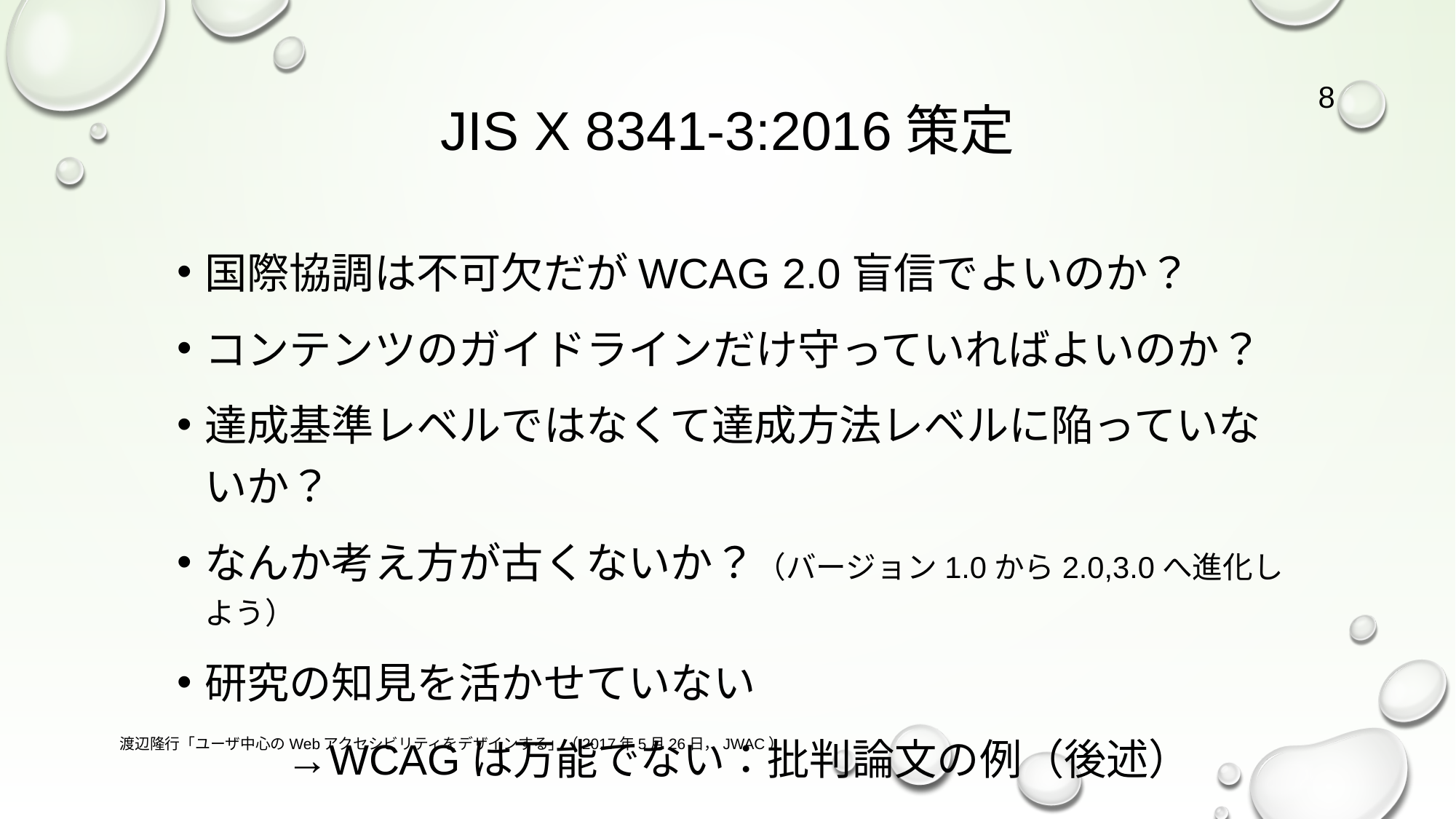

8
# JIS X 8341-3:2016策定
国際協調は不可欠だがWCAG 2.0盲信でよいのか？
コンテンツのガイドラインだけ守っていればよいのか？
達成基準レベルではなくて達成方法レベルに陥っていないか？
なんか考え方が古くないか？（バージョン1.0から2.0,3.0へ進化しよう）
研究の知見を活かせていない
	→WCAGは万能でない：批判論文の例（後述）
渡辺隆行「ユーザ中心のWebアクセシビリティをデザインする」（2017年5月26日，JWAC）